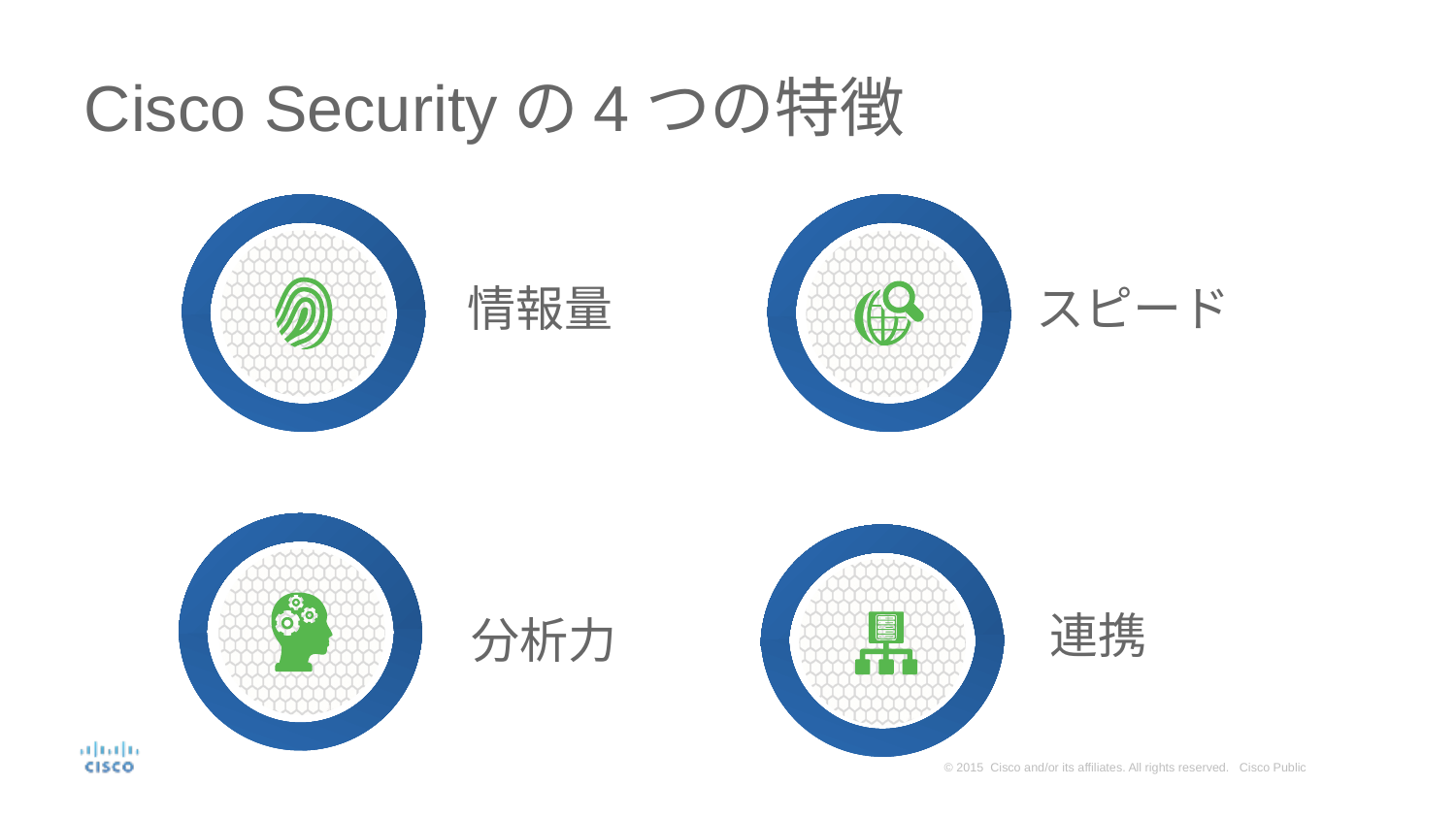

# Cisco Securityの4つの特徴

情報量
スピード

連携
分析力